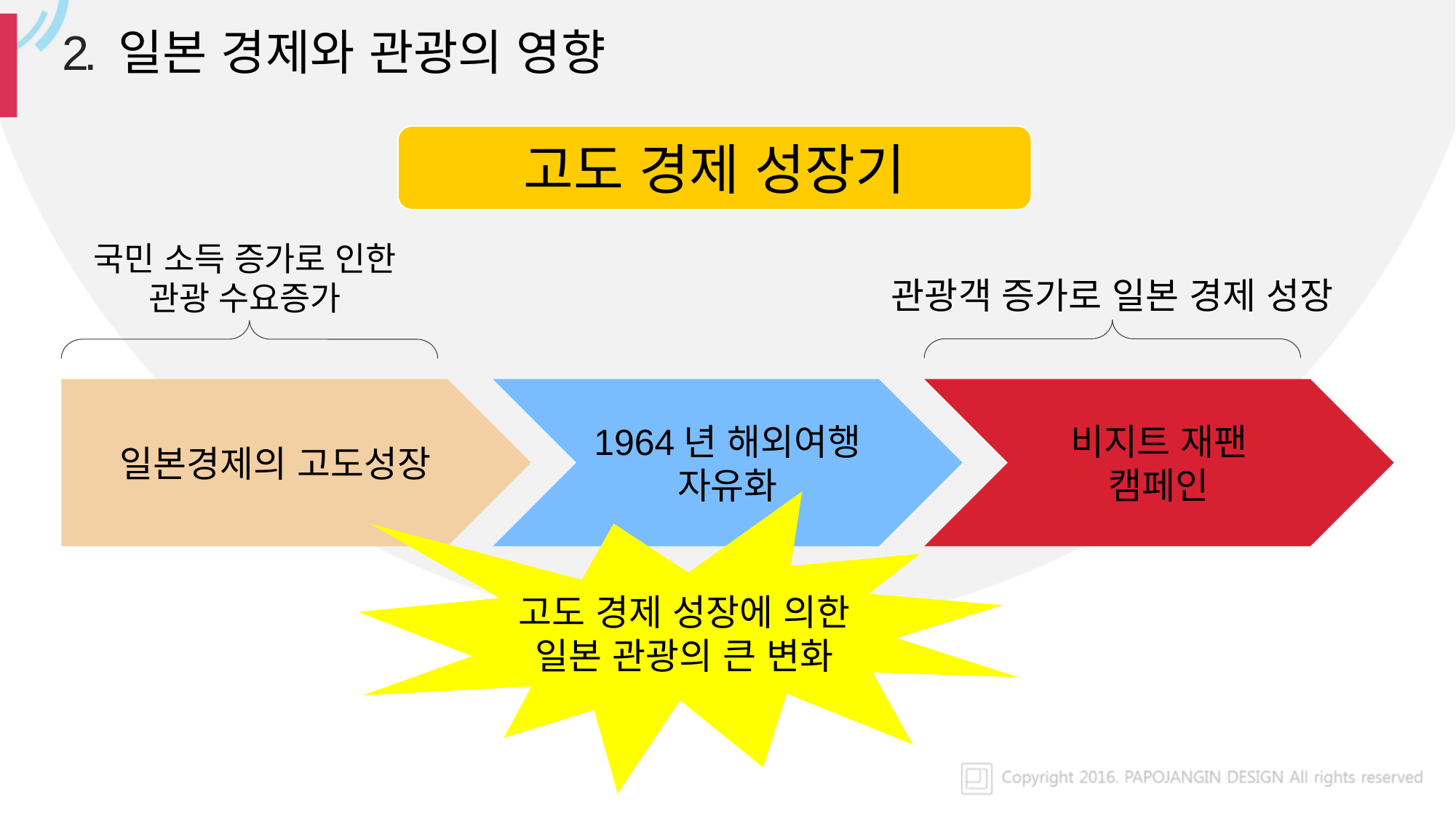

2. 일본 경제와 관광의 영향

고도 경제 성장기

국민 소득 증가로 인한
관광 수요증가
관광객 증가로 일본 경제 성장
일본경제의 고도성장
1964년 해외여행 자유화
비지트 재팬 캠페인

고도 경제 성장에 의한
일본 관광의 큰 변화
관광 적자국이서 벗어남